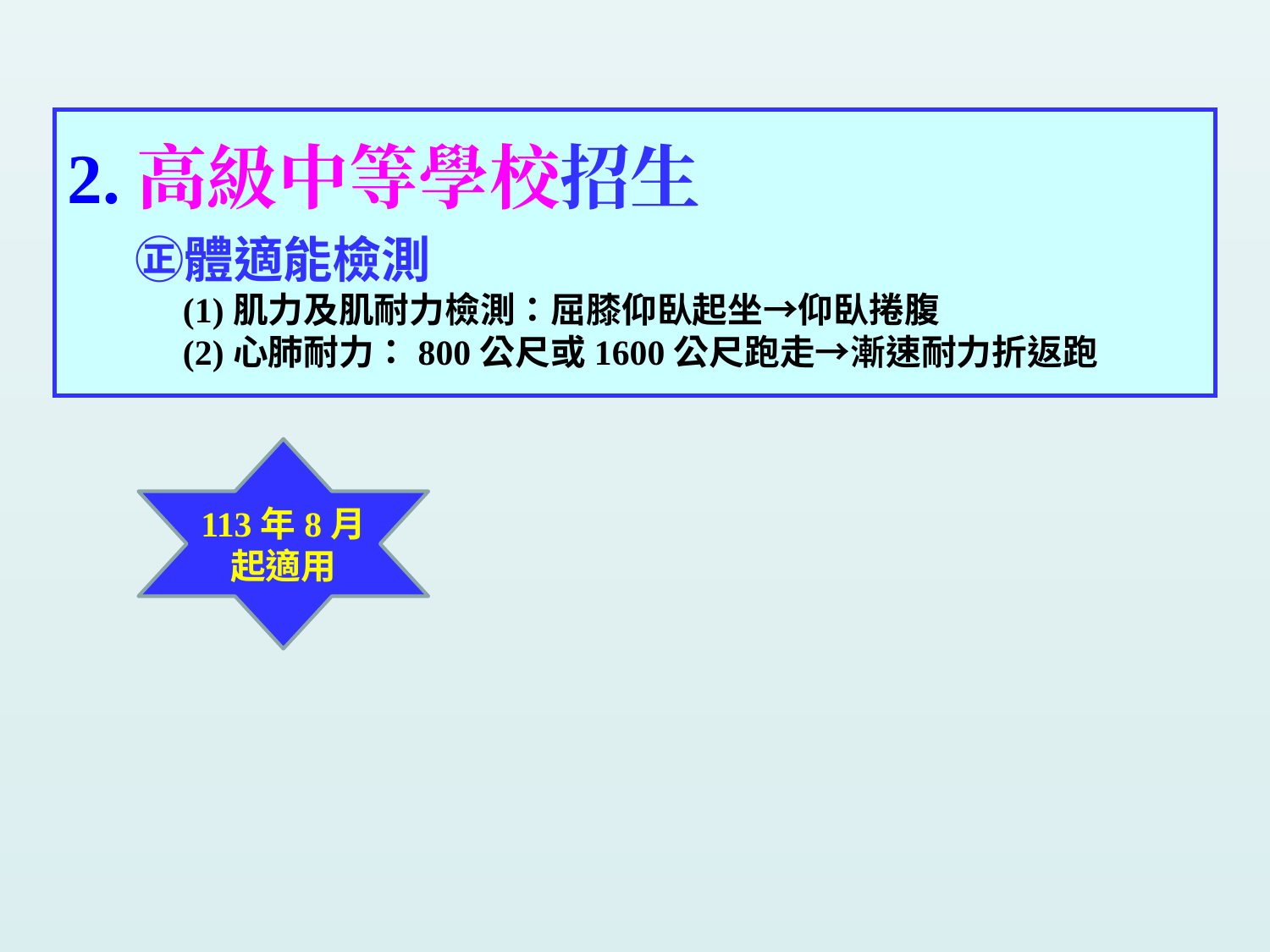

2.高級中等學校招生
     ㊣體適能檢測
             (1)肌力及肌耐力檢測：屈膝仰臥起坐→仰臥捲腹
             (2)心肺耐力：800公尺或1600公尺跑走→漸速耐力折返跑
113年8月
起適用